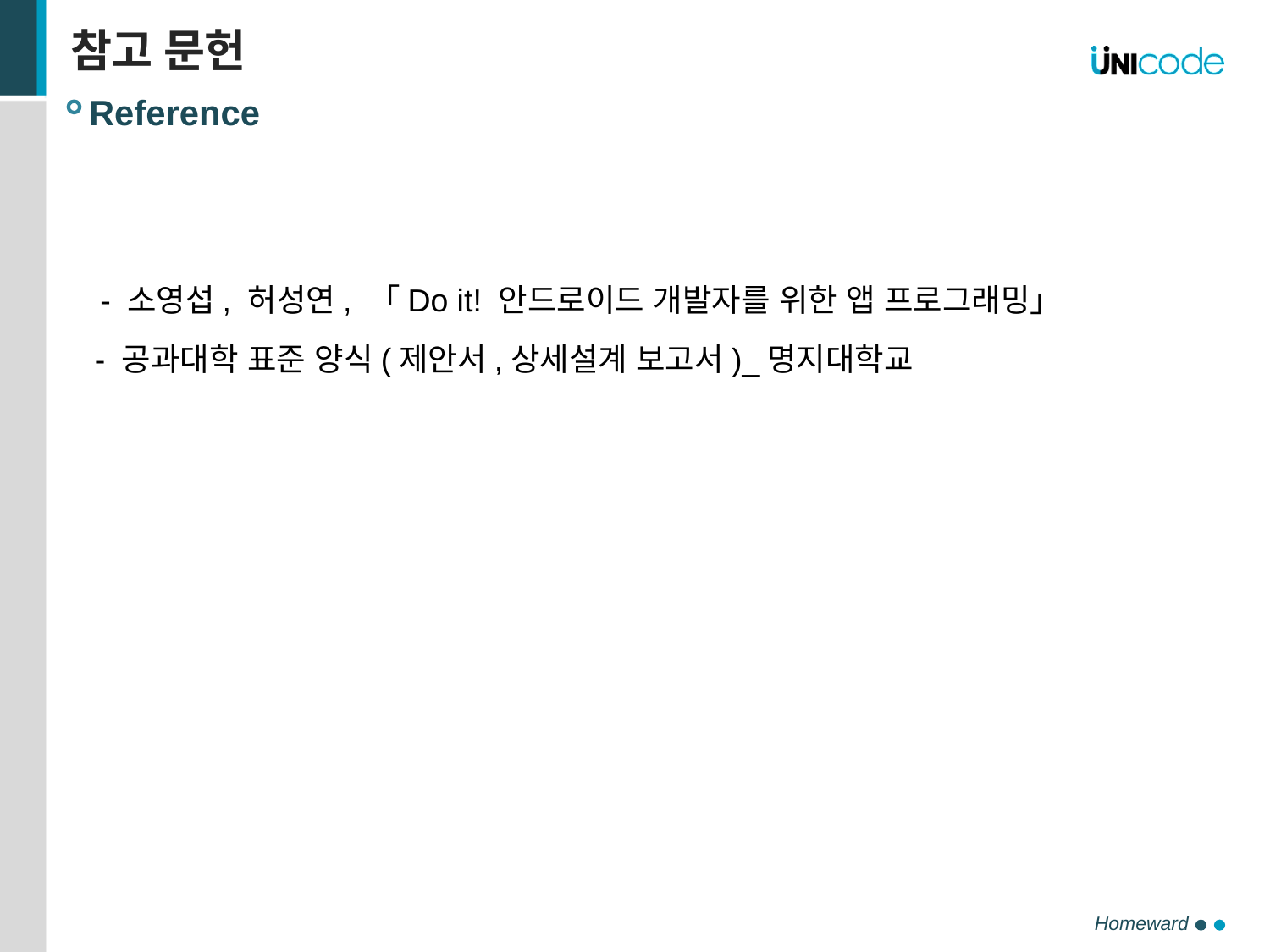

# 참고 문헌
Reference
- 소영섭, 허성연, 「Do it! 안드로이드 개발자를 위한 앱 프로그래밍」
    - 공과대학 표준 양식(제안서,상세설계 보고서)_명지대학교

Homeward